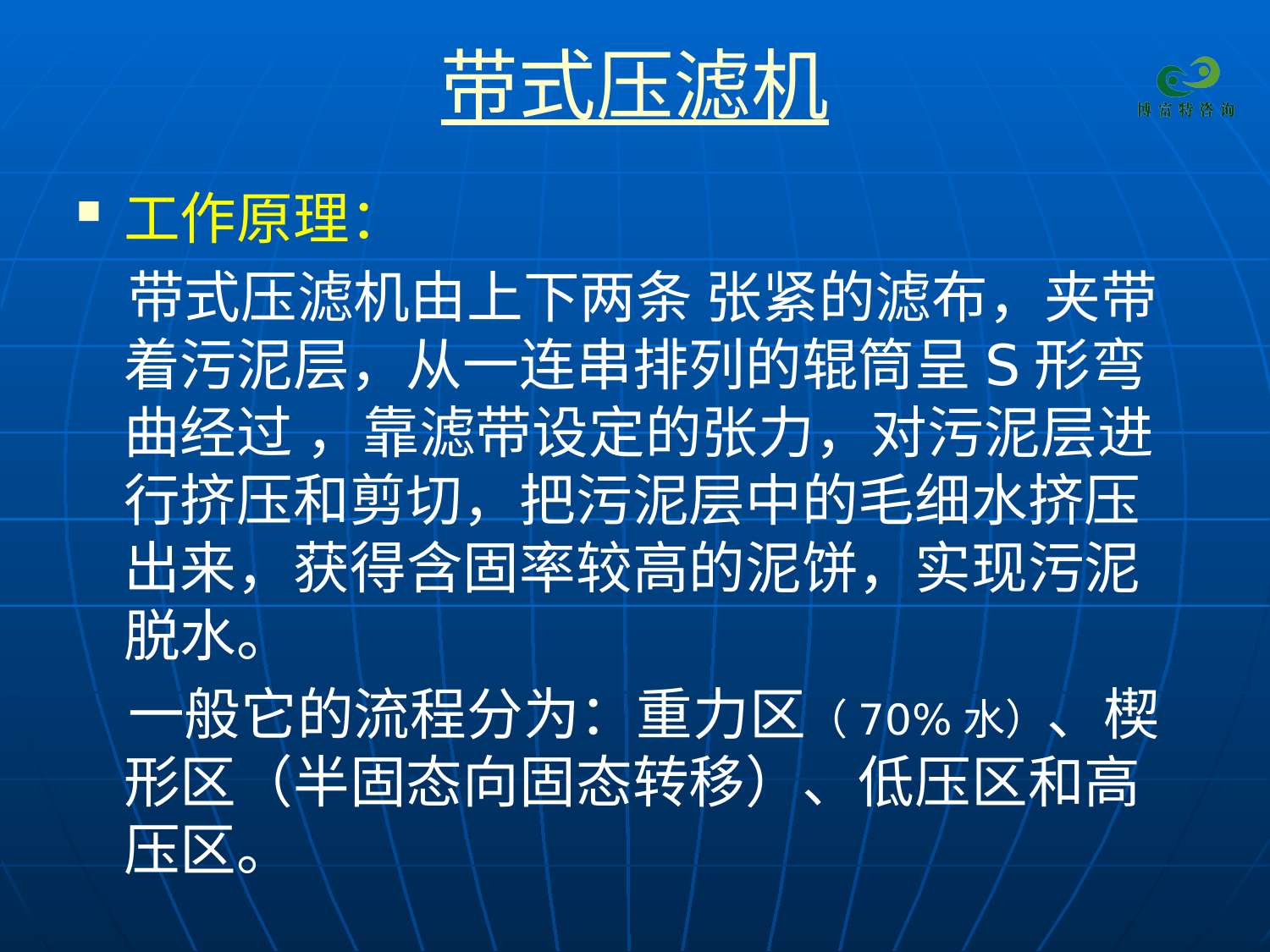

# 带式压滤机
工作原理：
   带式压滤机由上下两条 张紧的滤布，夹带着污泥层，从一连串排列的辊筒呈S形弯曲经过 ，靠滤带设定的张力，对污泥层进行挤压和剪切，把污泥层中的毛细水挤压出来，获得含固率较高的泥饼，实现污泥脱水。
   一般它的流程分为：重力区（70%水）、楔形区（半固态向固态转移）、低压区和高压区。